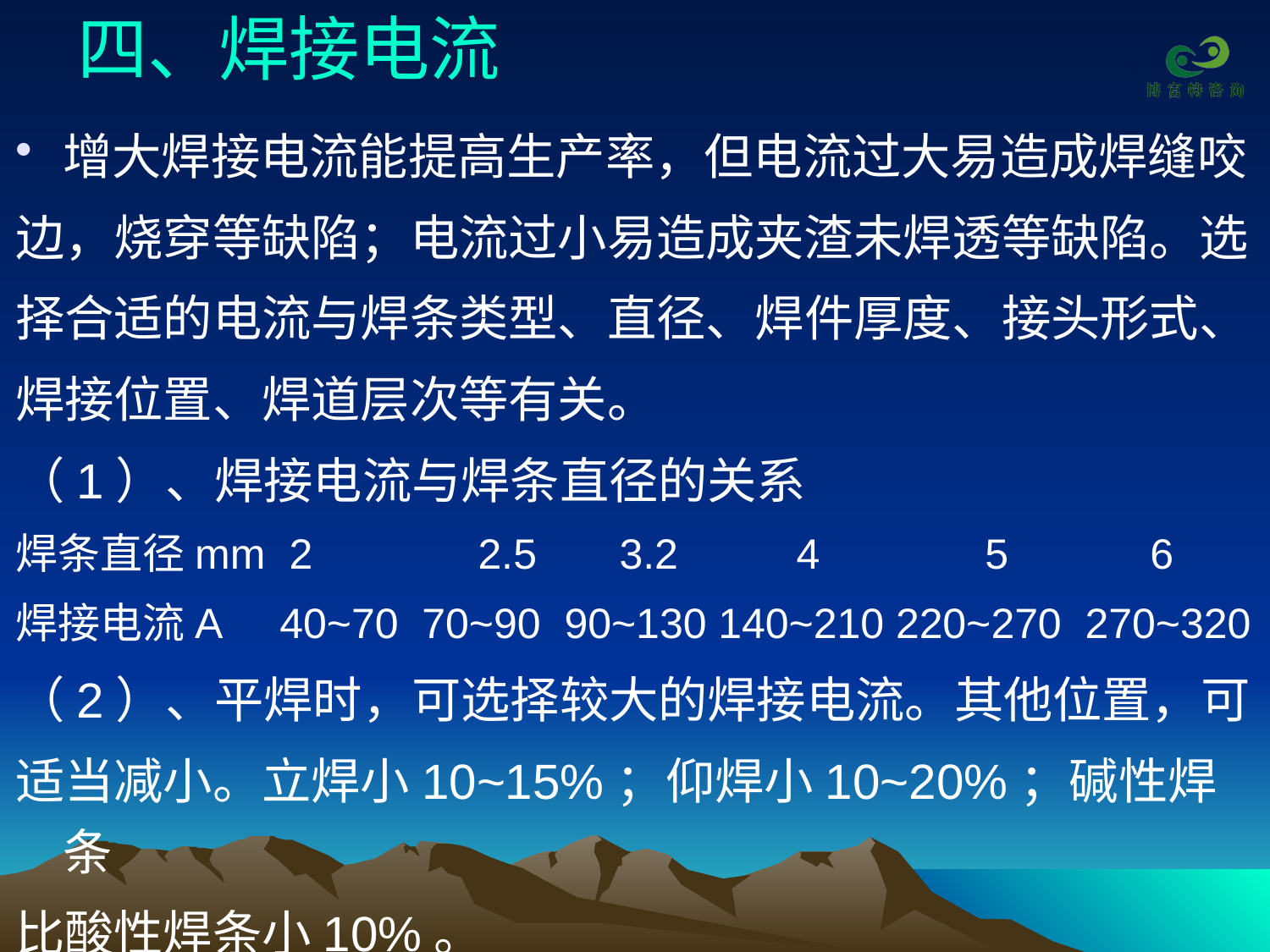

# 四、焊接电流
增大焊接电流能提高生产率，但电流过大易造成焊缝咬
边，烧穿等缺陷；电流过小易造成夹渣未焊透等缺陷。选
择合适的电流与焊条类型、直径、焊件厚度、接头形式、
焊接位置、焊道层次等有关。
（1）、焊接电流与焊条直径的关系
焊条直径mm  2              2.5       3.2          4              5            6
焊接电流A     40~70  70~90  90~130 140~210 220~270  270~320
（2）、平焊时，可选择较大的焊接电流。其他位置，可
适当减小。立焊小10~15%；仰焊小10~20%；碱性焊条
比酸性焊条小10%。